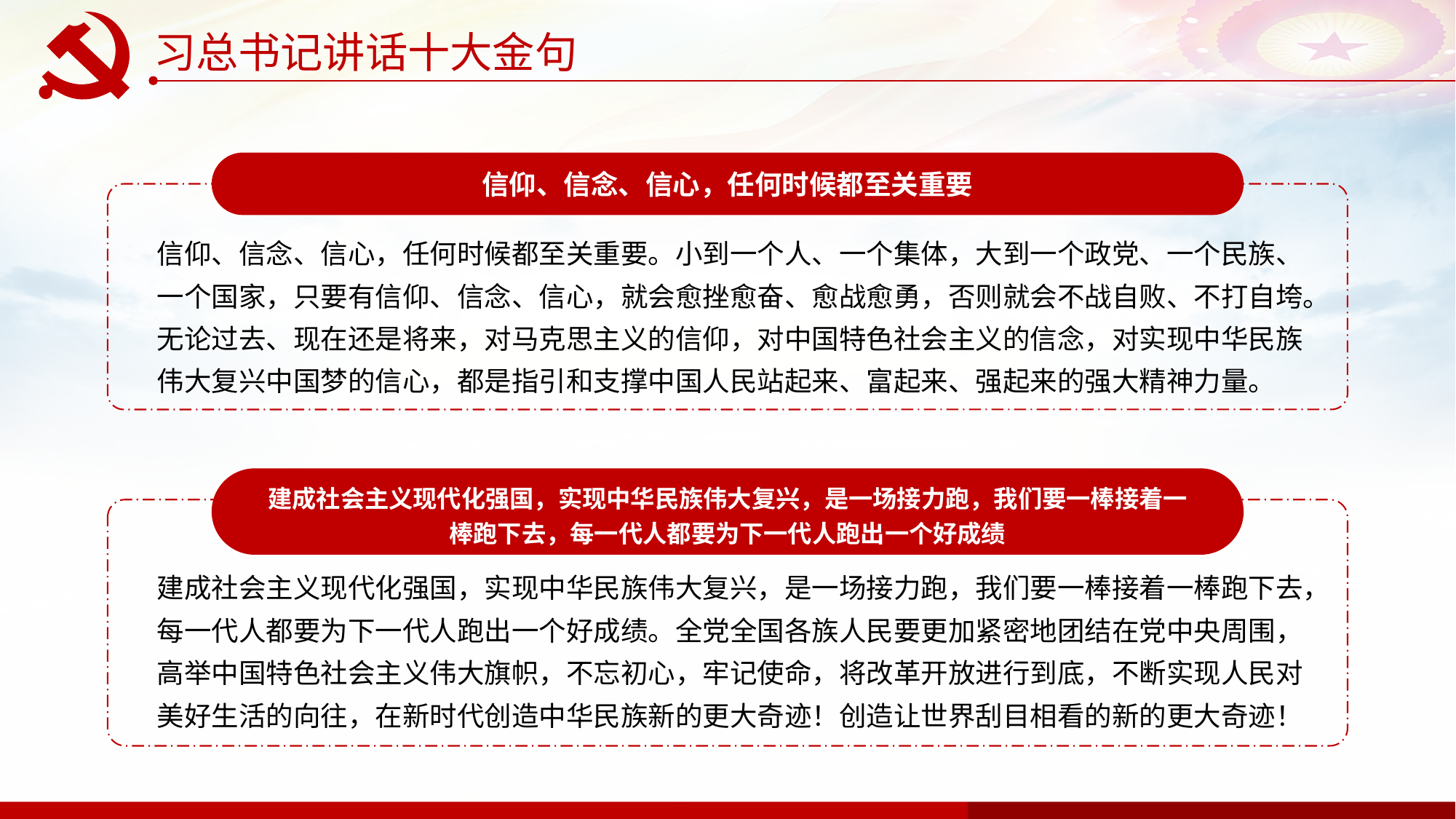

习总书记讲话十大金句

信仰、信念、信心，任何时候都至关重要

信仰、信念、信心，任何时候都至关重要。小到一个人、一个集体，大到一个政党、一个民族、一个国家，只要有信仰、信念、信心，就会愈挫愈奋、愈战愈勇，否则就会不战自败、不打自垮。无论过去、现在还是将来，对马克思主义的信仰，对中国特色社会主义的信念，对实现中华民族伟大复兴中国梦的信心，都是指引和支撑中国人民站起来、富起来、强起来的强大精神力量。

建成社会主义现代化强国，实现中华民族伟大复兴，是一场接力跑，我们要一棒接着一棒跑下去，每一代人都要为下一代人跑出一个好成绩

建成社会主义现代化强国，实现中华民族伟大复兴，是一场接力跑，我们要一棒接着一棒跑下去，每一代人都要为下一代人跑出一个好成绩。全党全国各族人民要更加紧密地团结在党中央周围，高举中国特色社会主义伟大旗帜，不忘初心，牢记使命，将改革开放进行到底，不断实现人民对美好生活的向往，在新时代创造中华民族新的更大奇迹！创造让世界刮目相看的新的更大奇迹！